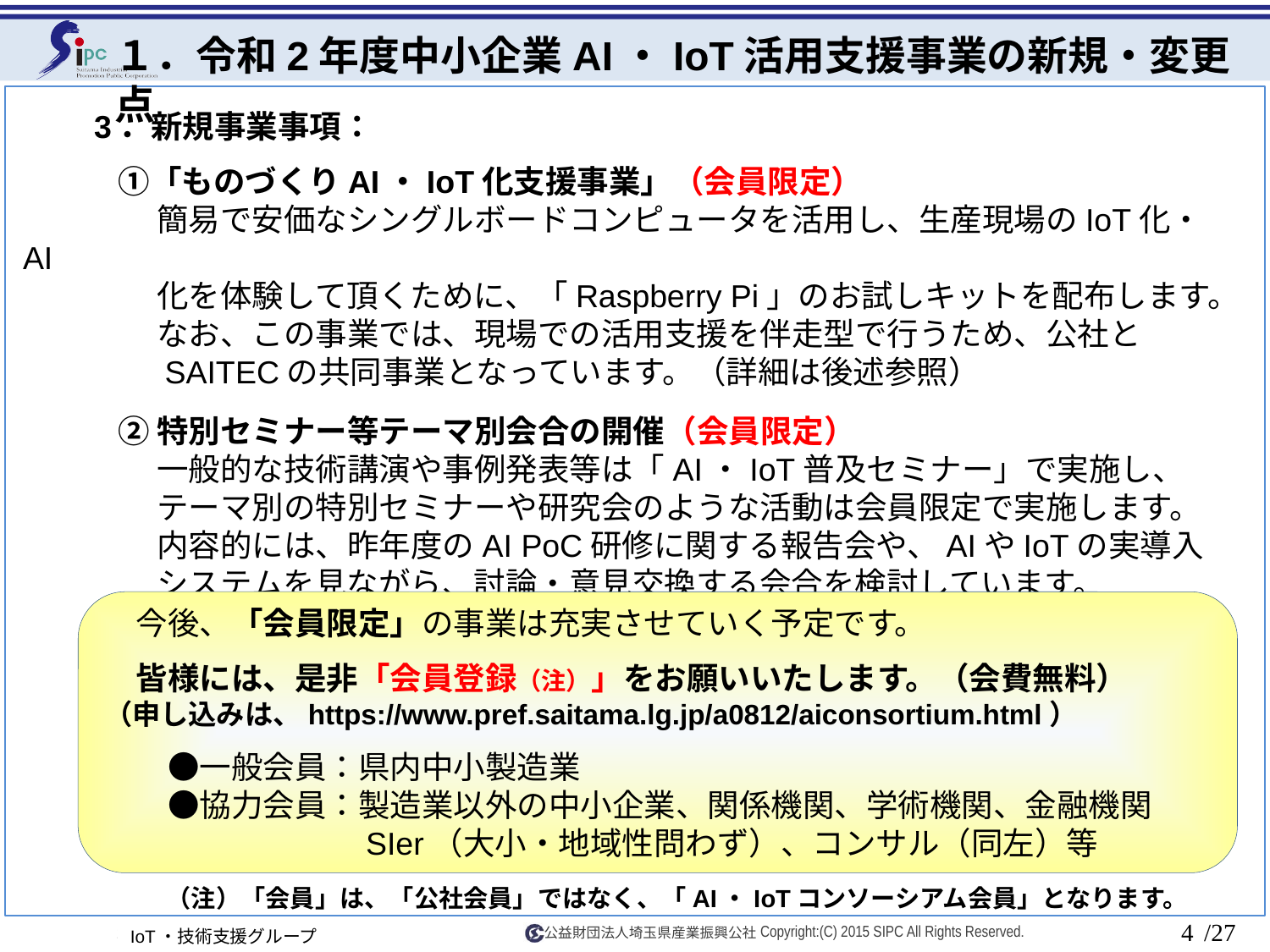

１．令和2年度中小企業AI・IoT活用支援事業の新規・変更点
　　3．新規事業事項：

　　　①「ものづくりAI・IoT化支援事業」（会員限定）
　　　　 簡易で安価なシングルボードコンピュータを活用し、生産現場のIoT化・AI
　　　　 化を体験して頂くために、「Raspberry Pi」のお試しキットを配布します。
　　　　 なお、この事業では、現場での活用支援を伴走型で行うため、公社と
　　　　 SAITECの共同事業となっています。（詳細は後述参照）

　　　② 特別セミナー等テーマ別会合の開催（会員限定）
　　　　 一般的な技術講演や事例発表等は「AI・IoT普及セミナー」で実施し、
　　　　 テーマ別の特別セミナーや研究会のような活動は会員限定で実施します。
　　　　 内容的には、昨年度のAI PoC研修に関する報告会や、AIやIoTの実導入
　　　　 システムを見ながら、討論・意見交換する会合を検討しています。
　今後、「会員限定」の事業は充実させていく予定です。

　皆様には、是非「会員登録（注）」をお願いいたします。（会費無料）
（申し込みは、https://www.pref.saitama.lg.jp/a0812/aiconsortium.html）

　　●一般会員：県内中小製造業
　　●協力会員：製造業以外の中小企業、関係機関、学術機関、金融機関
　　　　　　　　SIer（大小・地域性問わず）、コンサル（同左）等
（注）「会員」は、「公社会員」ではなく、「AI・IoTコンソーシアム会員」となります。
4
/27
IoT・技術支援グループ